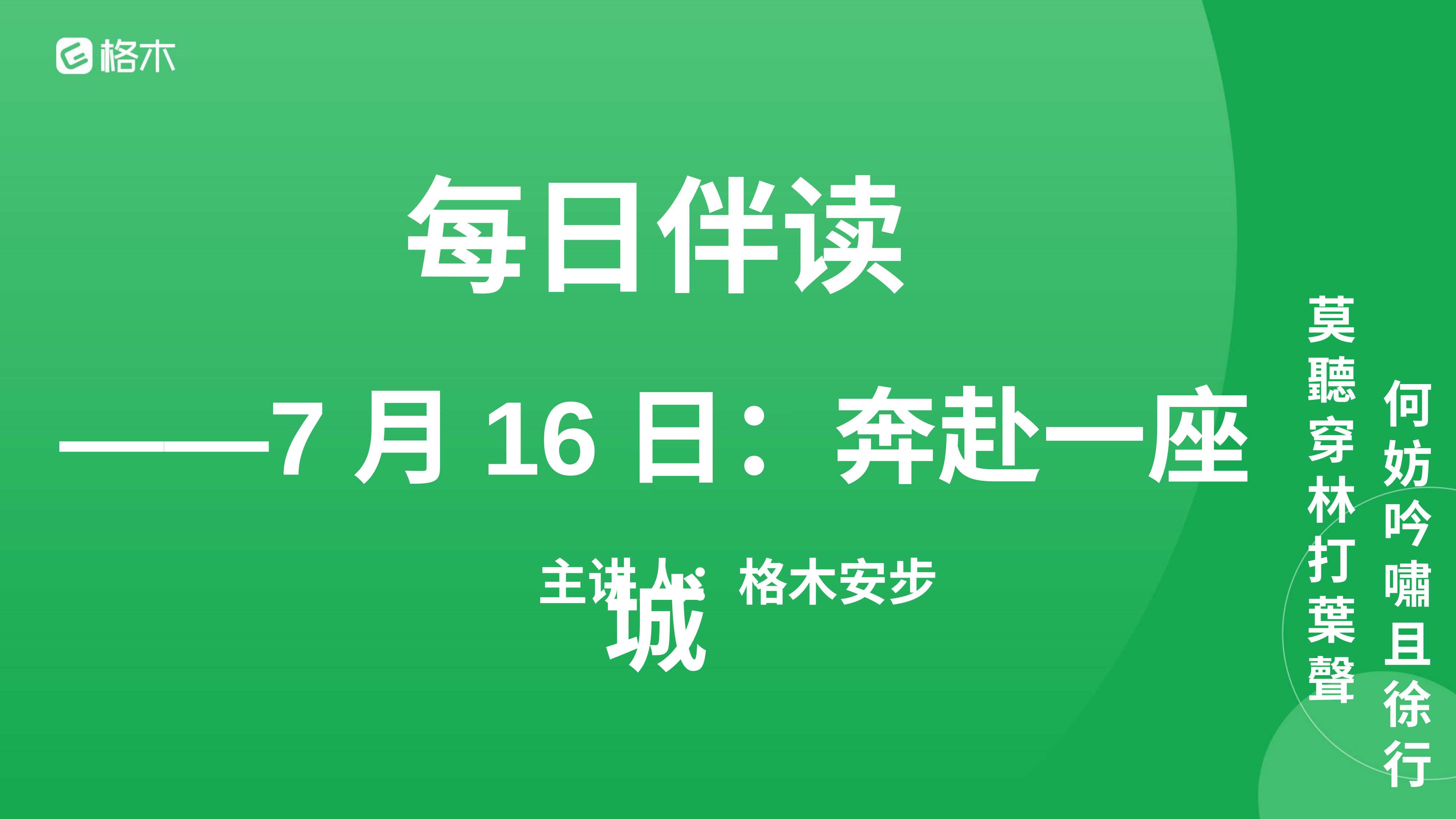

每日伴读
——7月16日：奔赴一座城

莫聽穿林打葉聲

何妨吟嘯且徐行
主讲人：格木安步